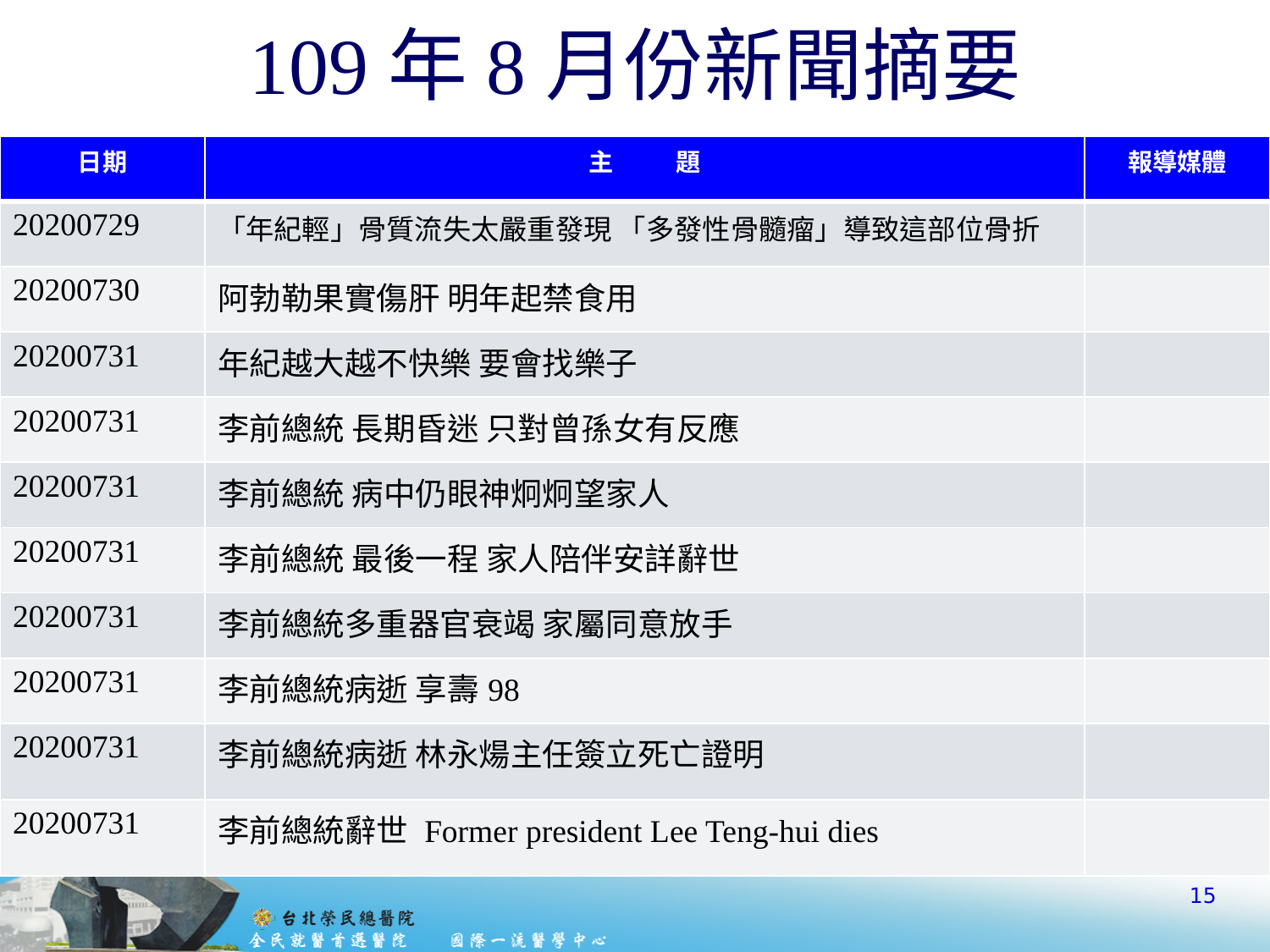

# 109年8月份新聞摘要
| 日期 | 主 題 | 報導媒體 |
| --- | --- | --- |
| 20200729 | 「年紀輕」骨質流失太嚴重發現 「多發性骨髓瘤」導致這部位骨折 |  |
| 20200730 | 阿勃勒果實傷肝 明年起禁食用 |  |
| 20200731 | 年紀越大越不快樂 要會找樂子 |  |
| 20200731 | 李前總統 長期昏迷 只對曾孫女有反應 |  |
| 20200731 | 李前總統 病中仍眼神炯炯望家人 |  |
| 20200731 | 李前總統 最後一程 家人陪伴安詳辭世 |  |
| 20200731 | 李前總統多重器官衰竭 家屬同意放手 |  |
| 20200731 | 李前總統病逝 享壽98 |  |
| 20200731 | 李前總統病逝 林永煬主任簽立死亡證明 |  |
| 20200731 | 李前總統辭世 Former president Lee Teng-hui dies |  |
15